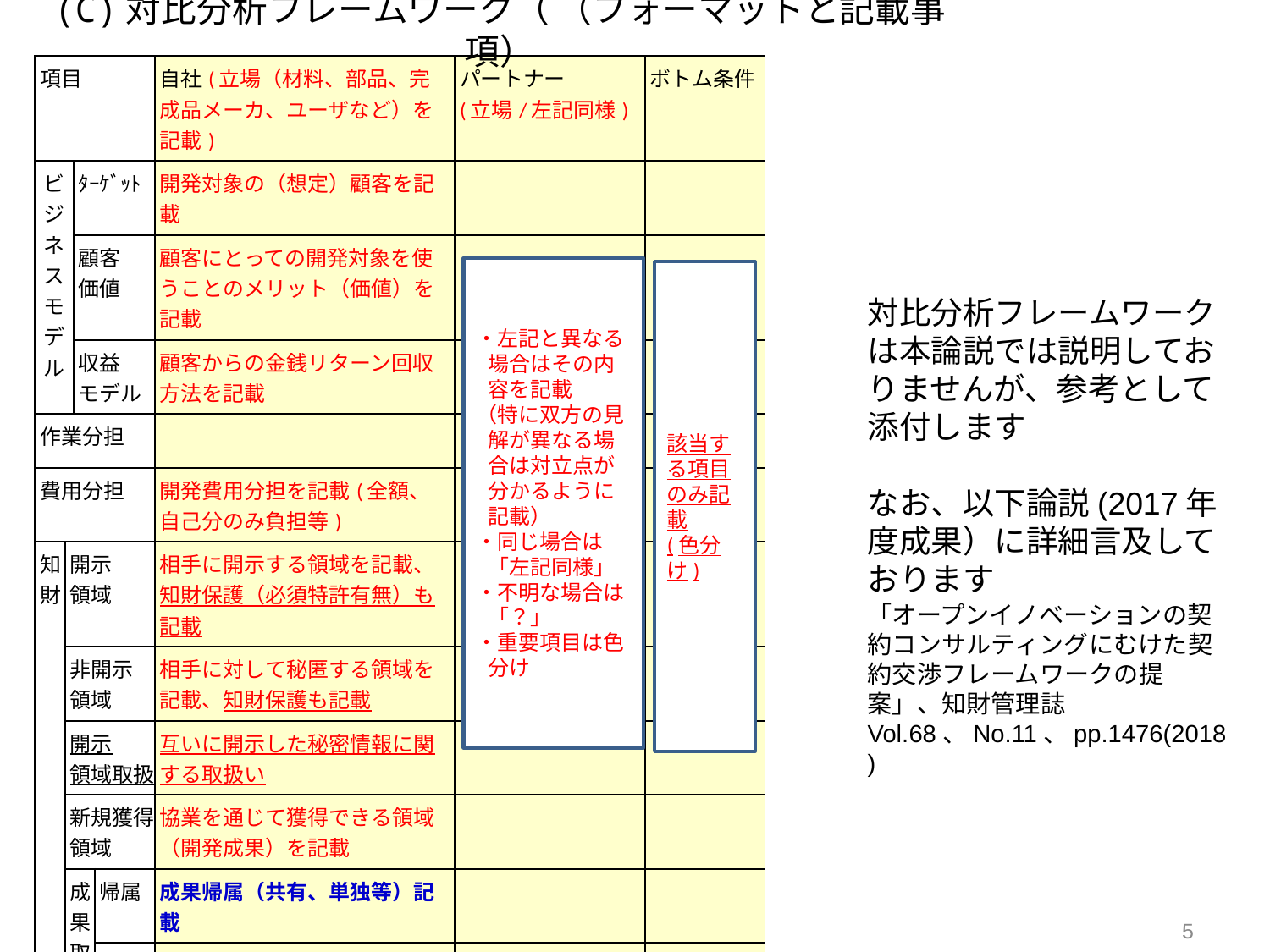

(C)対比分析フレームワーク（ （フォーマットと記載事項）
| 項目 |  |  |  | 自社(立場（材料、部品、完成品メーカ、ユーザなど）を記載) | パートナー (立場/左記同様) | ボトム条件 |
| --- | --- | --- | --- | --- | --- | --- |
| ビ ジ ネ ス モ デ ル |  | ﾀｰｹﾞｯﾄ |  | 開発対象の（想定）顧客を記載 |  |  |
|  |  | 顧客 価値 |  | 顧客にとっての開発対象を使うことのメリット（価値）を記載 |  |  |
|  |  | 収益 モデル |  | 顧客からの金銭リターン回収方法を記載 |  |  |
| 作業分担 |  |  |  |  |  |  |
| 費用分担 |  |  |  | 開発費用分担を記載(全額、自己分のみ負担等) |  |  |
| 知財 | 開示 領域 |  |  | 相手に開示する領域を記載、知財保護（必須特許有無）も記載 |  |  |
|  | 非開示 領域 |  |  | 相手に対して秘匿する領域を記載、知財保護も記載 |  |  |
|  | 開示 領域取扱 |  |  | 互いに開示した秘密情報に関する取扱い |  |  |
|  | 新規獲得 領域 |  |  | 協業を通じて獲得できる領域（開発成果）を記載 |  |  |
|  | 成果取扱 |  | 帰属 | 成果帰属（共有、単独等）記載 |  |  |
|  |  |  | 発表 | 発表制限(事前合意等)記載 |  |  |
|  |  |  | 実施 | 実施条件（当事者、第三者）記載 |  |  |
| 協業メリット |  |  |  | 協業のメリット具体的(定量的)に記載 |  |  |
| 課題 |  |  |  | 協業の課題（特にスキーム、契約条件）を記載 |  |  |
・左記と異なる場合はその内容を記載
（特に双方の見解が異なる場合は対立点が分かるように記載）
・同じ場合は「左記同様」
・不明な場合は「？」
・重要項目は色分け
該当する項目のみ記載
(色分け)
対比分析フレームワークは本論説では説明しておりませんが、参考として添付します

なお、以下論説(2017年度成果）に詳細言及しております
「オープンイノベーションの契約コンサルティングにむけた契約交渉フレームワークの提案」、知財管理誌Vol.68、No.11、pp.1476(2018)
5